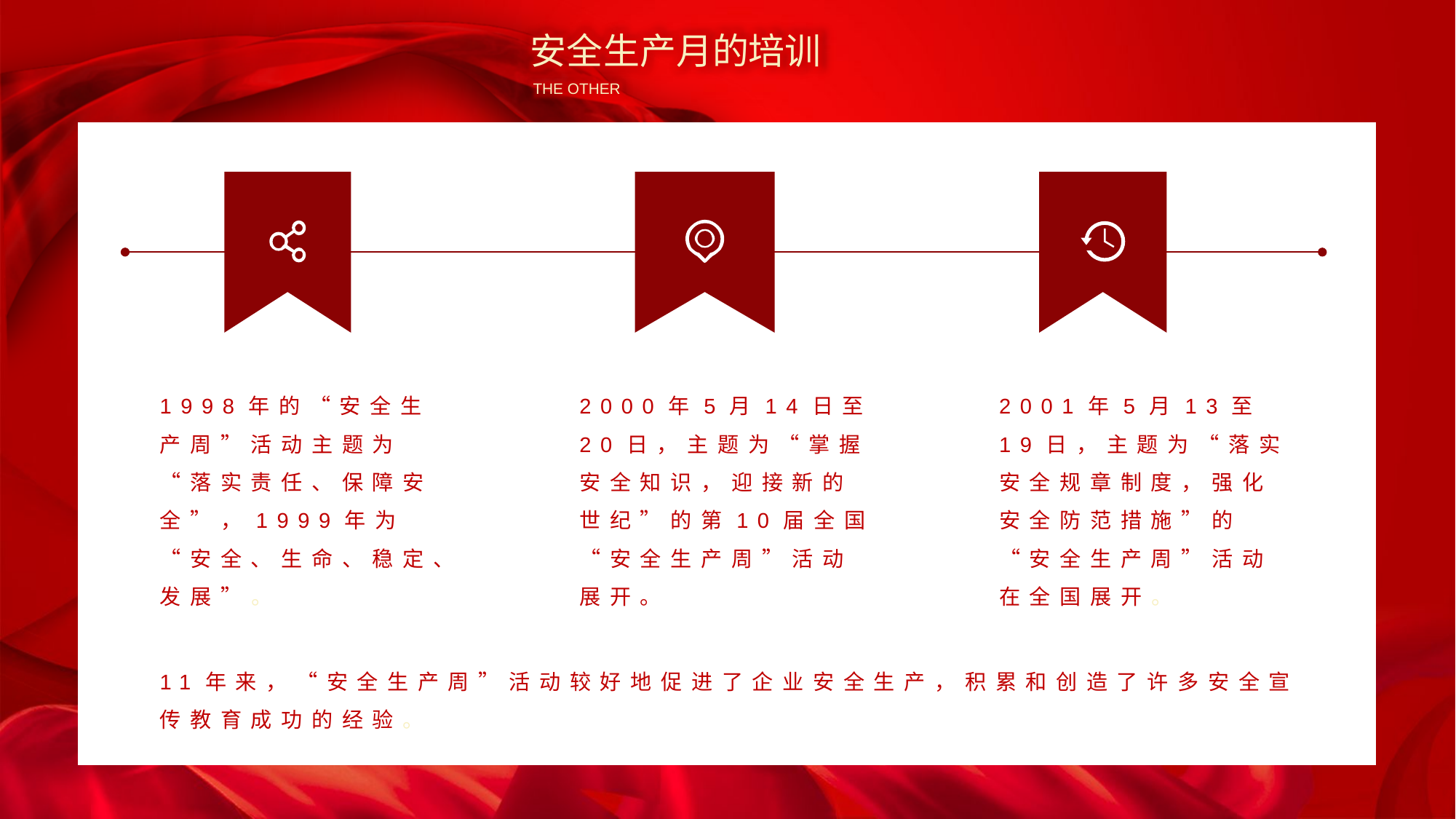

安全生产月的培训
THE OTHER

1998年的“安全生产周”活动主题为“落实责任、保障安全”，1999年为“安全、生命、稳定、发展”。
2000年5月14日至20日，主题为“掌握安全知识，迎接新的世纪”的第10届全国“安全生产周”活动展开。
2001年5月13至19日，主题为“落实安全规章制度，强化安全防范措施”的“安全生产周”活动在全国展开。
11年来，“安全生产周”活动较好地促进了企业安全生产，积累和创造了许多安全宣传教育成功的经验。